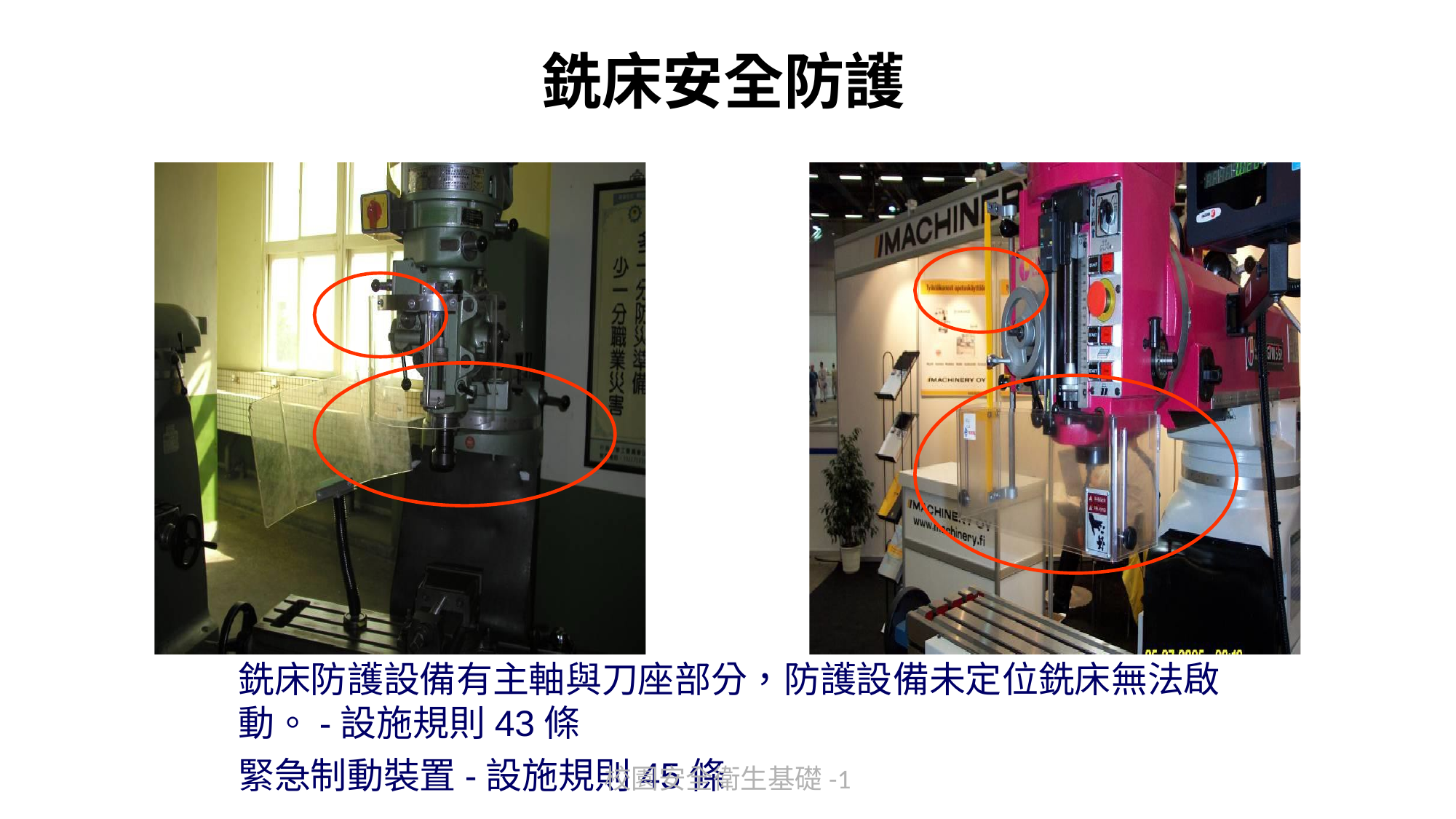

# 銑床安全防護

銑床防護設備有主軸與刀座部分，防護設備未定位銑床無法啟動。-設施規則43條
緊急制動裝置-設施規則45條
校園安全衛生基礎-1
179